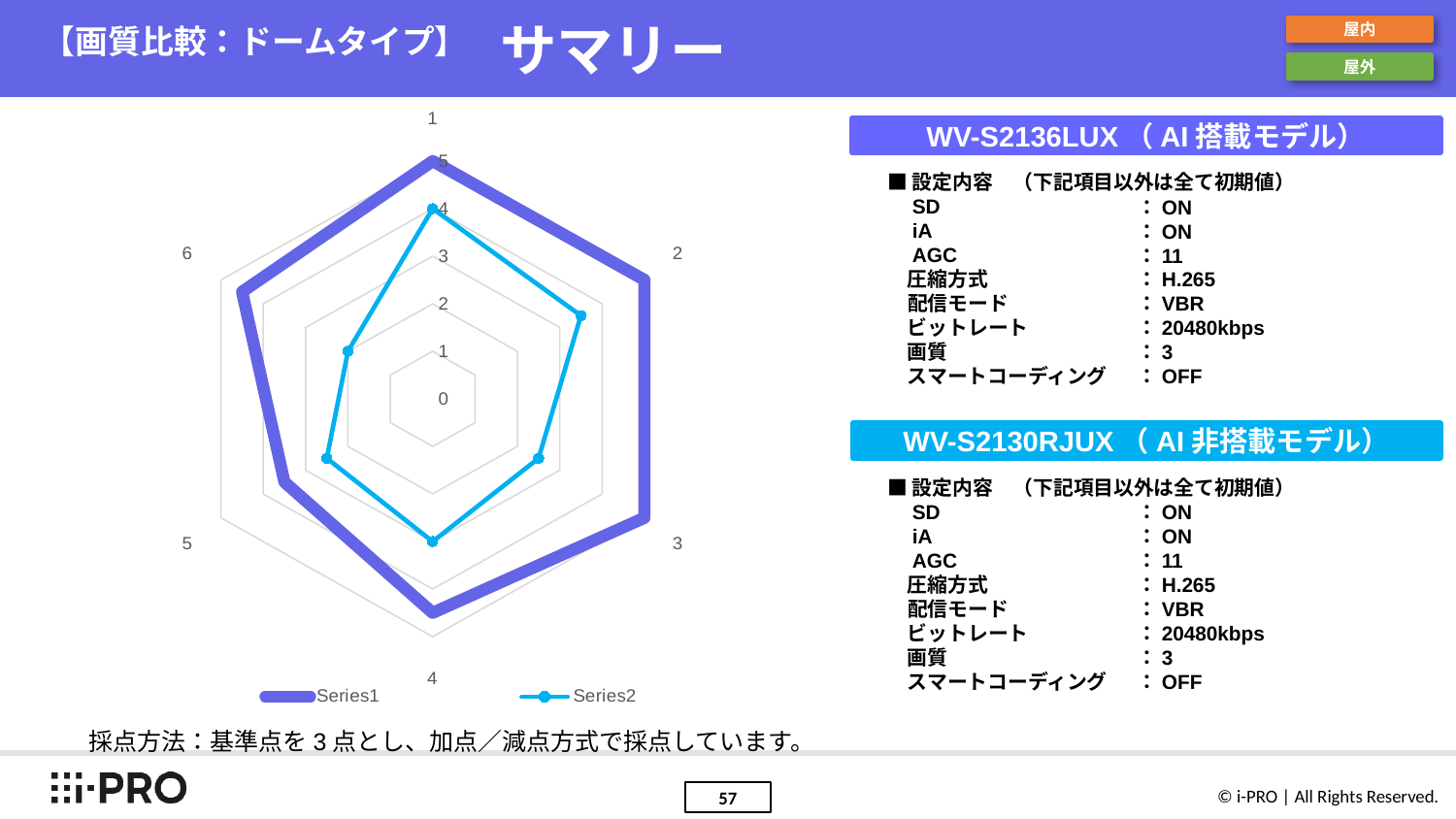

# 【画質比較：ドームタイプ】　サマリー
屋内
屋外

### Chart

| Category |  |  |
|---|---|---|
WV-S2136LUX（AI搭載モデル）
■設定内容　（下記項目以外は全て初期値）
　SD
　iA
　AGC
　圧縮方式
　配信モード
　ビットレート
　画質
　スマートコーディング
：ON
：ON
：11
：H.265
：VBR
：20480kbps
：3
：OFF
WV-S2130RJUX（AI非搭載モデル）
■設定内容　（下記項目以外は全て初期値）
　SD
　iA
　AGC
　圧縮方式
　配信モード
　ビットレート
　画質
　スマートコーディング
：ON
：ON
：11
：H.265
：VBR
：20480kbps
：3
：OFF
採点方法：基準点を3点とし、加点／減点方式で採点しています。